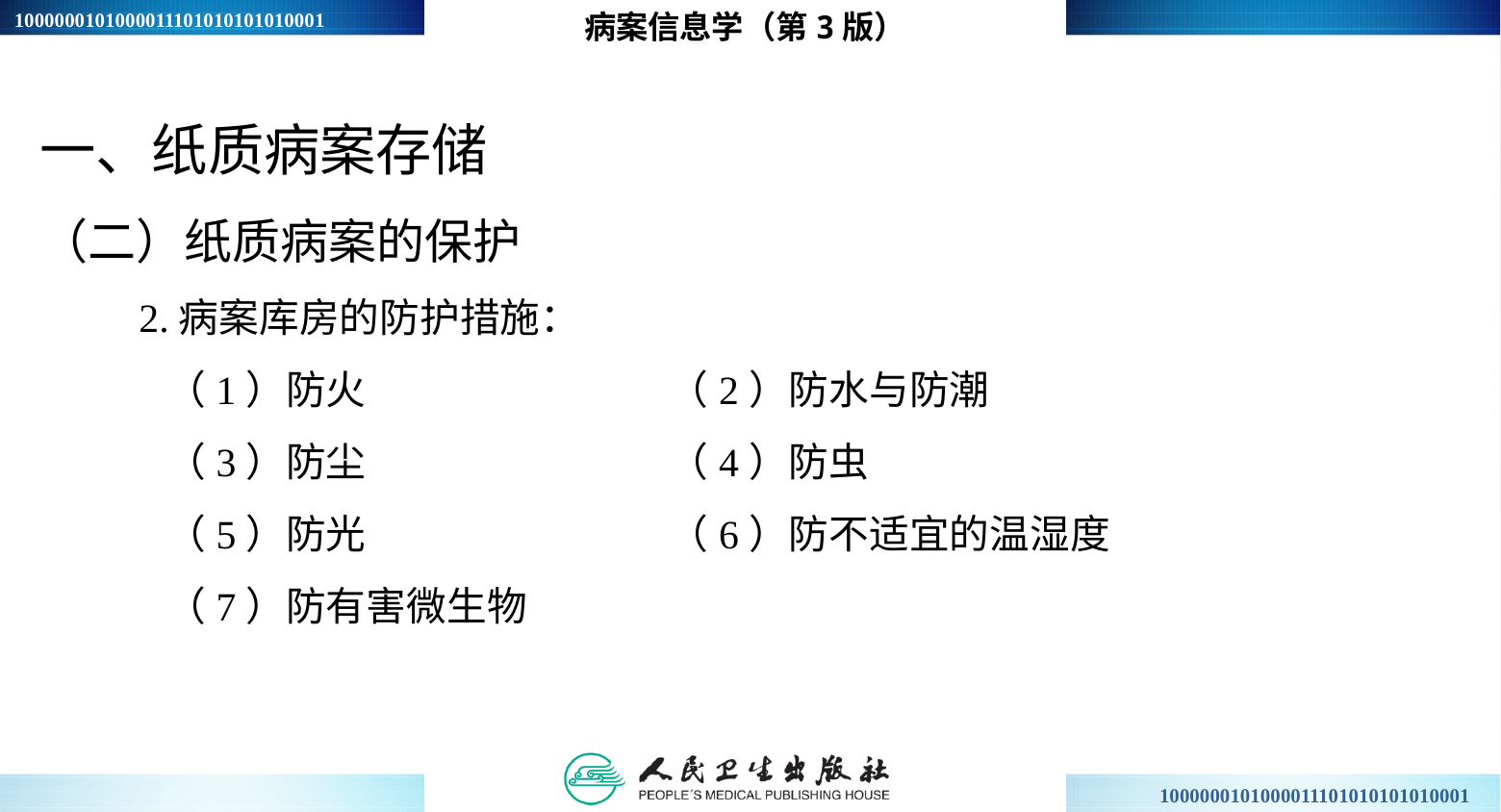

病案信息学（第3版）
一、纸质病案存储
（二）纸质病案的保护
2.病案库房的防护措施：
  （1）防火                                  （2）防水与防潮
  （3）防尘                                  （4）防虫
  （5）防光                                  （6）防不适宜的温湿度
  （7）防有害微生物